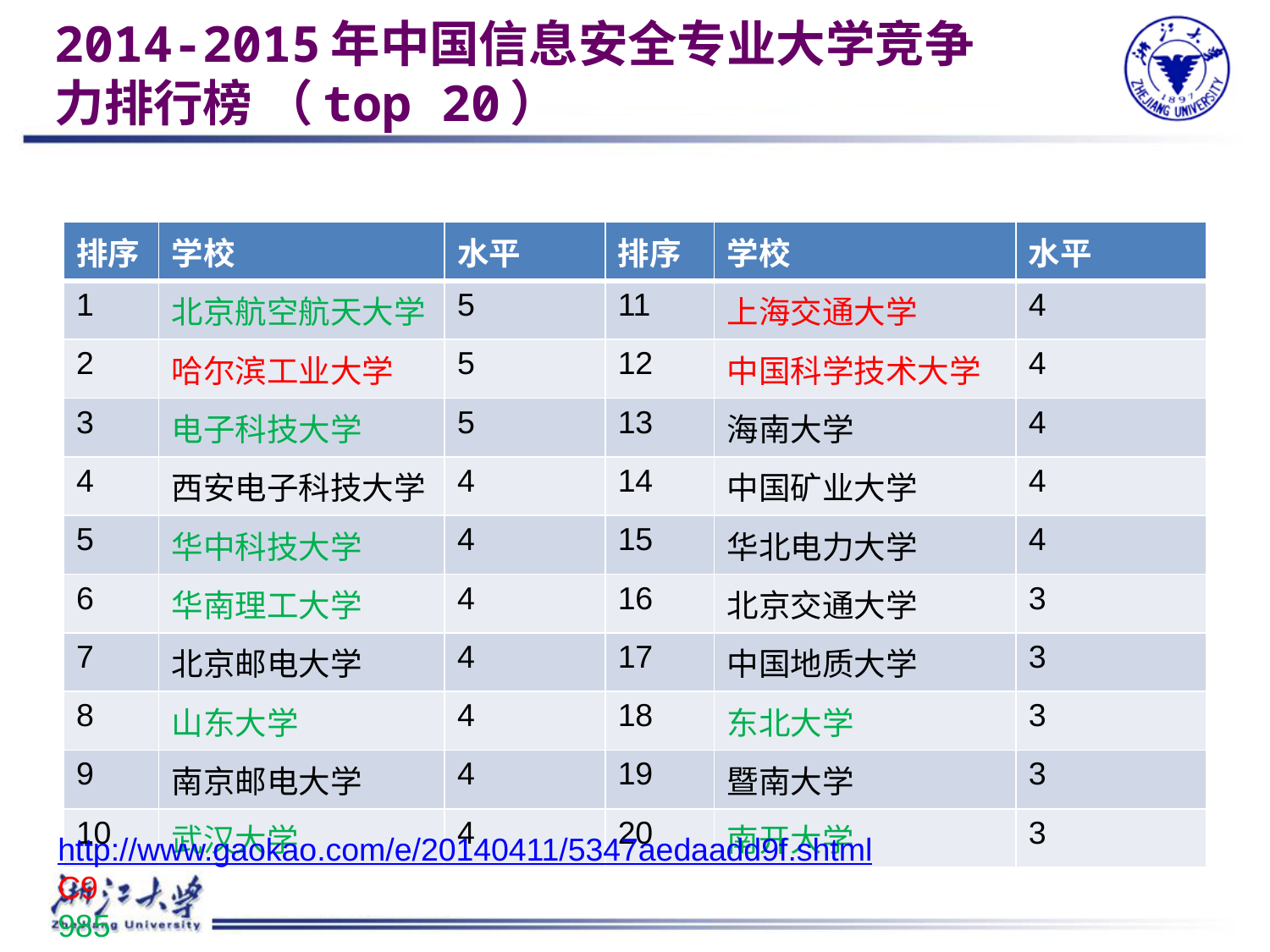

# 2014-2015年中国信息安全专业大学竞争力排行榜 （top 20）
| 排序 | 学校 | 水平 | 排序 | 学校 | 水平 |
| --- | --- | --- | --- | --- | --- |
| 1 | 北京航空航天大学 | 5 | 11 | 上海交通大学 | 4 |
| 2 | 哈尔滨工业大学 | 5 | 12 | 中国科学技术大学 | 4 |
| 3 | 电子科技大学 | 5 | 13 | 海南大学 | 4 |
| 4 | 西安电子科技大学 | 4 | 14 | 中国矿业大学 | 4 |
| 5 | 华中科技大学 | 4 | 15 | 华北电力大学 | 4 |
| 6 | 华南理工大学 | 4 | 16 | 北京交通大学 | 3 |
| 7 | 北京邮电大学 | 4 | 17 | 中国地质大学 | 3 |
| 8 | 山东大学 | 4 | 18 | 东北大学 | 3 |
| 9 | 南京邮电大学 | 4 | 19 | 暨南大学 | 3 |
| 10 | 武汉大学 | 4 | 20 | 南开大学 | 3 |
http://www.gaokao.com/e/20140411/5347aedaadd9f.shtml
C9
985